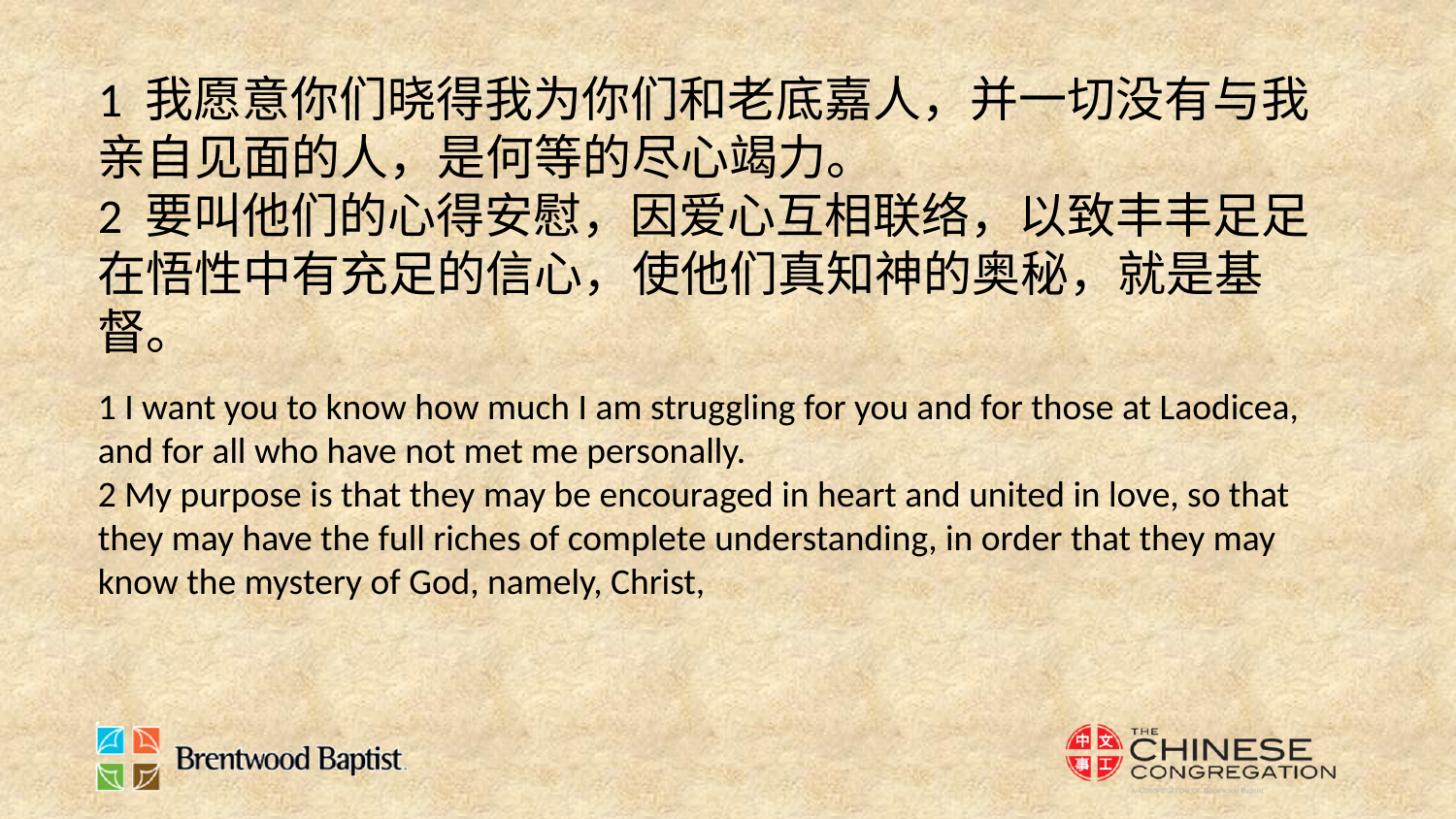

1 我愿意你们晓得我为你们和老底嘉人，并一切没有与我亲自见面的人，是何等的尽心竭力。
2 要叫他们的心得安慰，因爱心互相联络，以致丰丰足足在悟性中有充足的信心，使他们真知神的奥秘，就是基督。

1 I want you to know how much I am struggling for you and for those at Laodicea, and for all who have not met me personally.
2 My purpose is that they may be encouraged in heart and united in love, so that they may have the full riches of complete understanding, in order that they may know the mystery of God, namely, Christ,